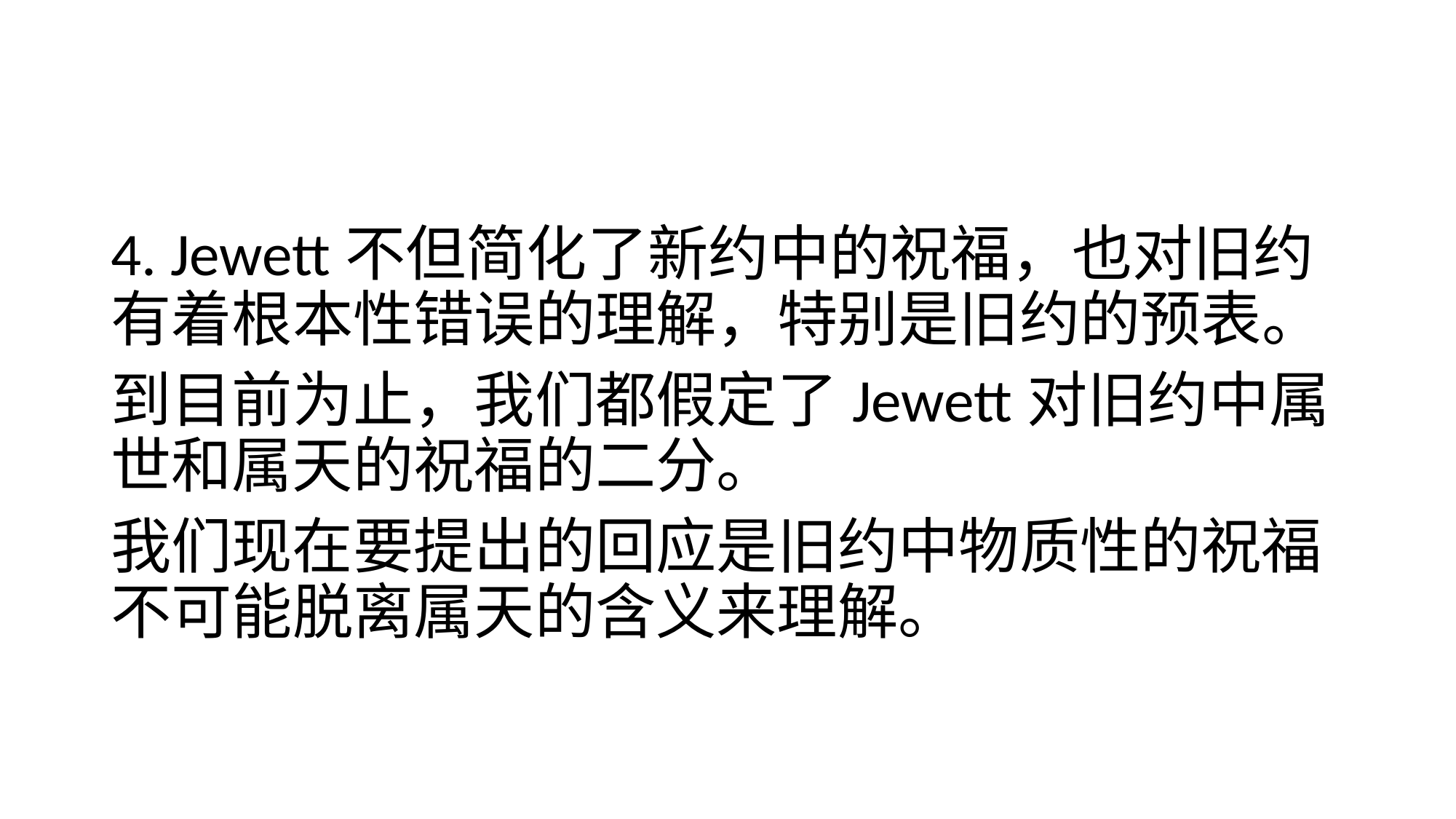

#
4. Jewett不但简化了新约中的祝福，也对旧约有着根本性错误的理解，特别是旧约的预表。
到目前为止，我们都假定了Jewett对旧约中属世和属天的祝福的二分。
我们现在要提出的回应是旧约中物质性的祝福不可能脱离属天的含义来理解。